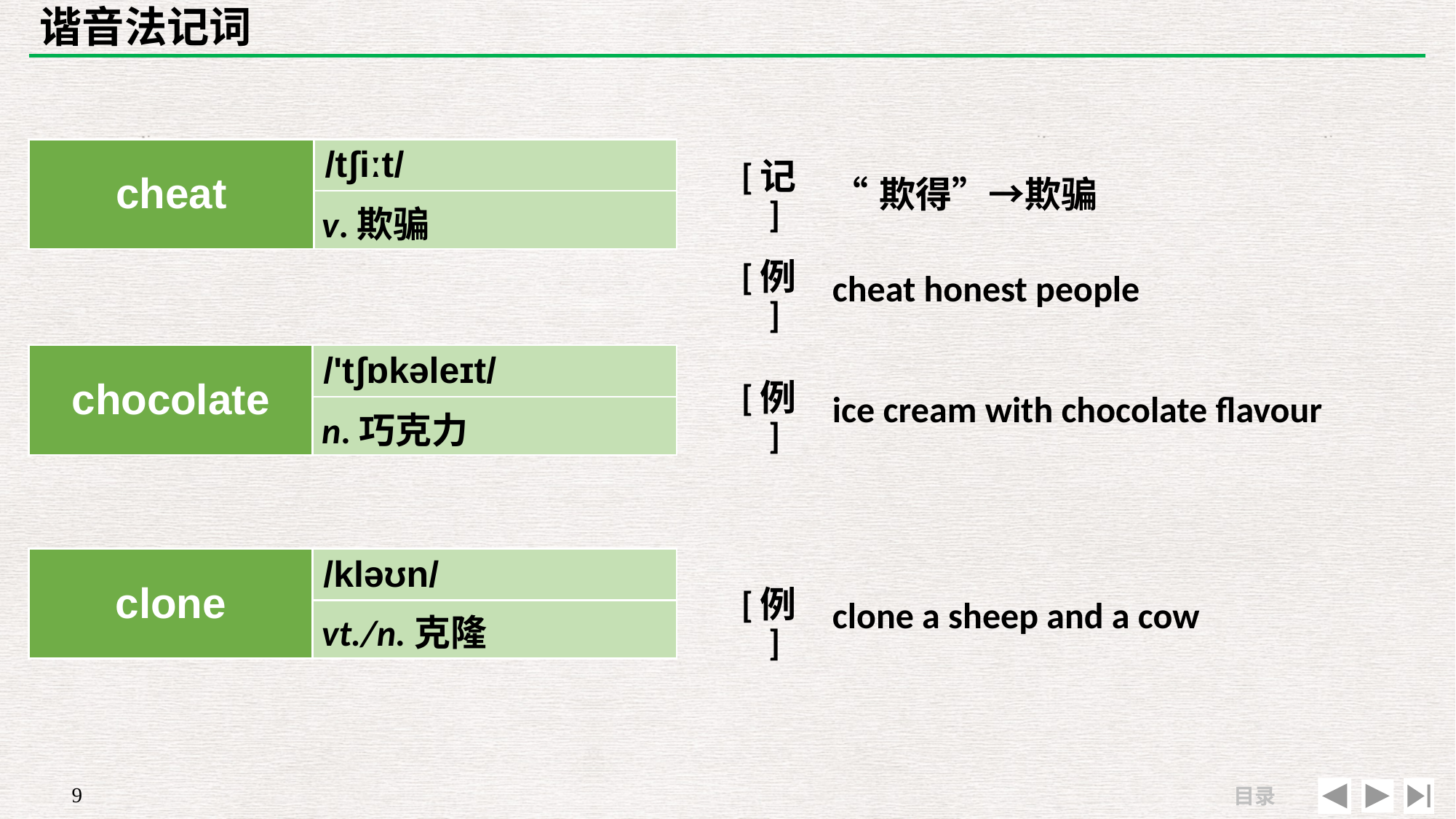

# 谐音法记词

| cheat | /tʃiːt/ |
| --- | --- |
|  |  |
| [记] | “欺得”→欺骗 |
| --- | --- |
| [例] | cheat honest people |
v.欺骗
|  |  |
| --- | --- |
| [例] | ice cream with chocolate flavour |
| chocolate | /'tʃɒkəleɪt/ |
| --- | --- |
|  |  |
n.巧克力
|  |  |
| --- | --- |
| [例] | clone a sheep and a cow |
| clone | /kləʊn/ |
| --- | --- |
|  |  |
vt./n.克隆